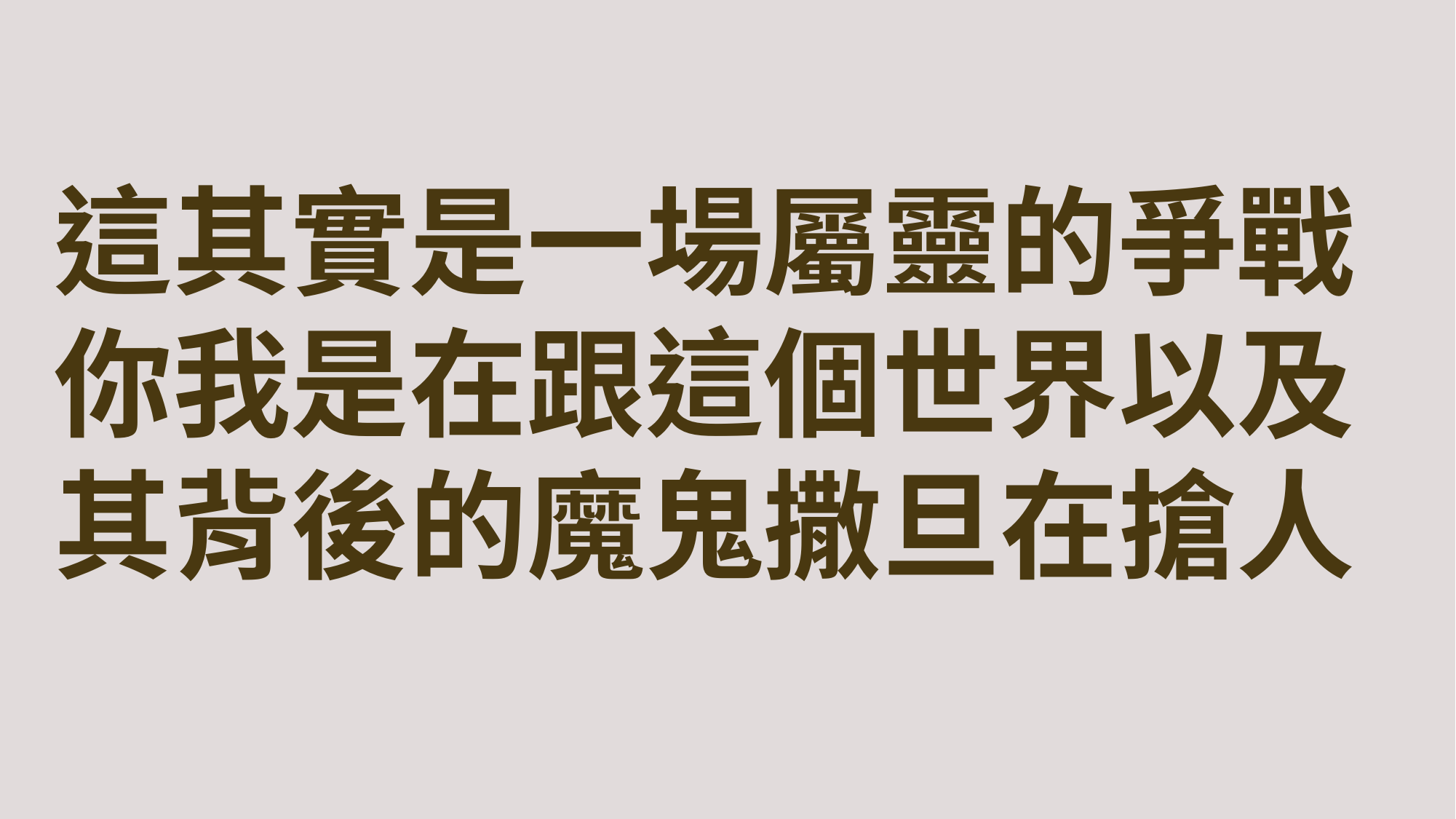

這其實是一場屬靈的爭戰你我是在跟這個世界以及其背後的魔鬼撒旦在搶人